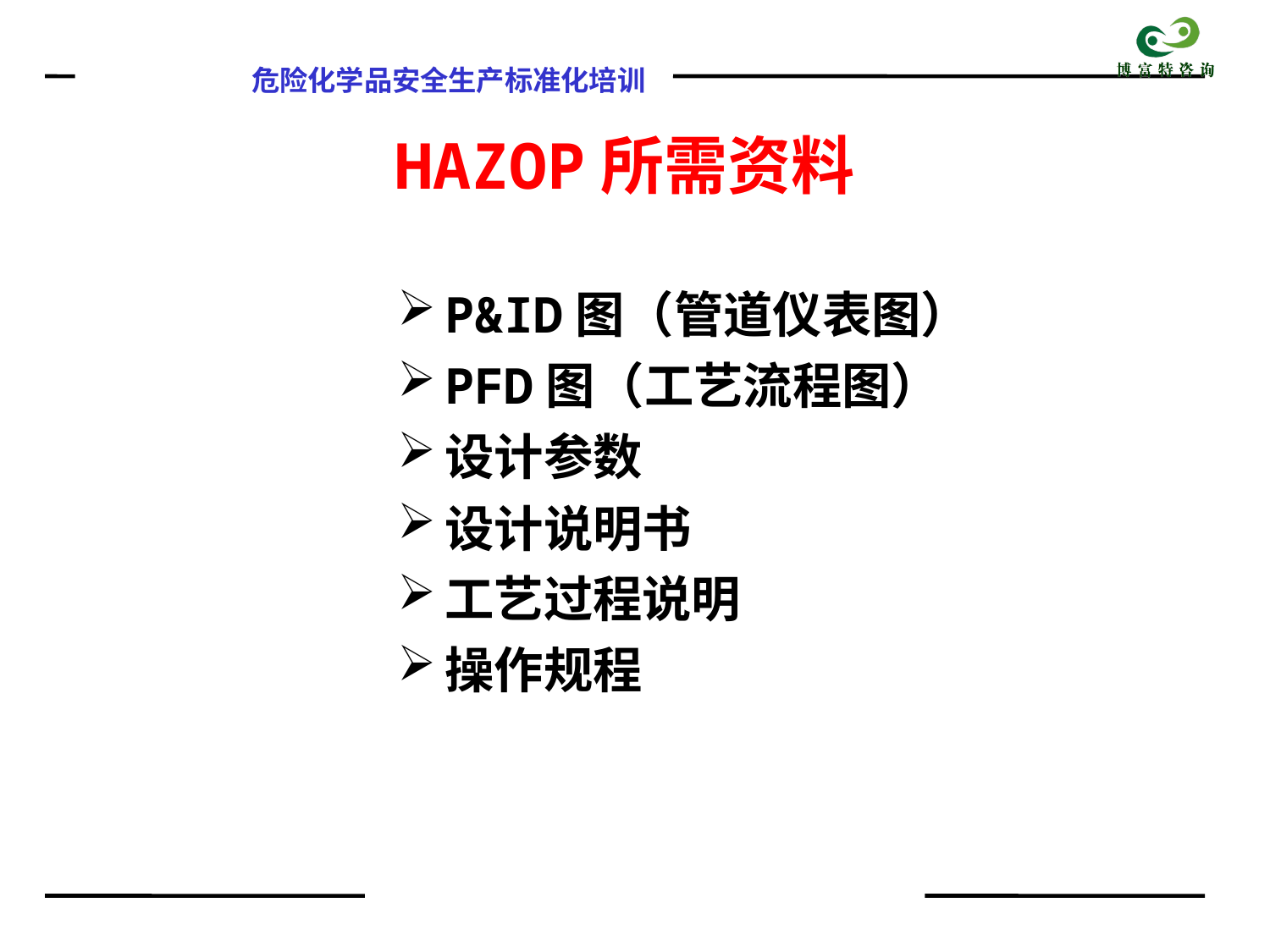

HAZOP所需资料
P&ID图（管道仪表图）
PFD图（工艺流程图）
设计参数
设计说明书
工艺过程说明
操作规程